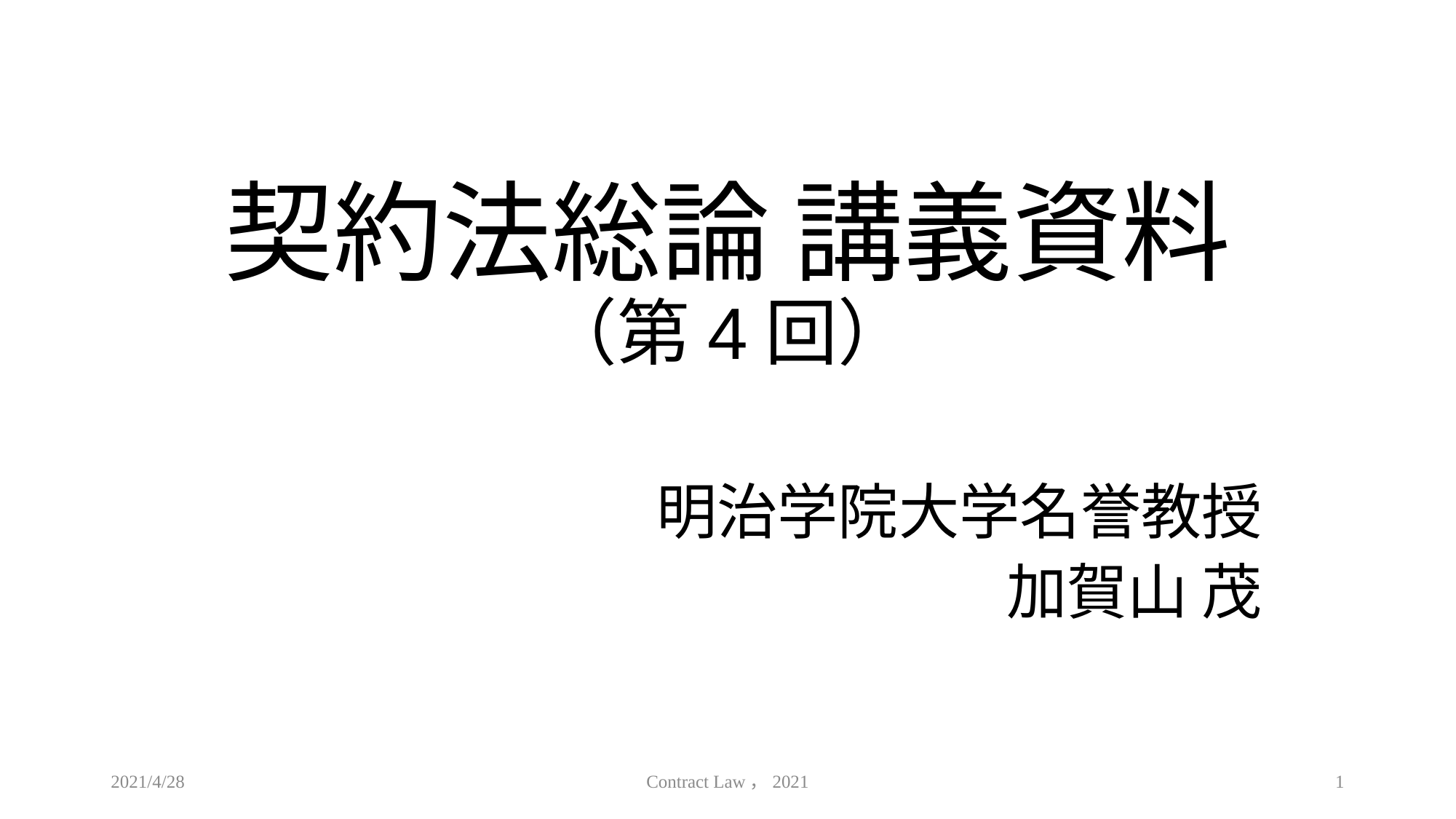

# 契約法総論 講義資料 （第4回）
明治学院大学名誉教授
加賀山 茂
2021/4/28
Contract Law，2021
1